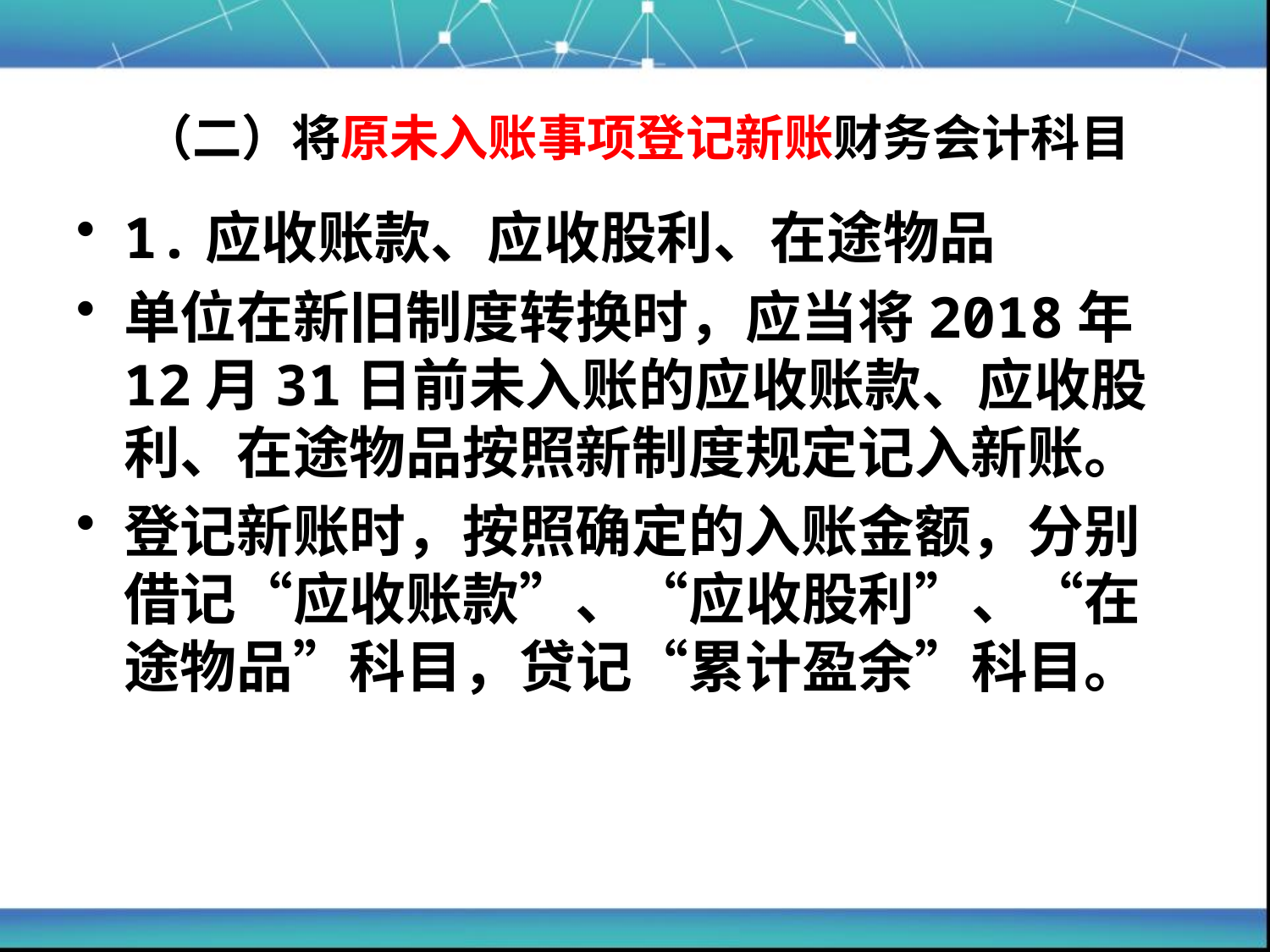

# （二）将原未入账事项登记新账财务会计科目
1.应收账款、应收股利、在途物品
单位在新旧制度转换时，应当将2018年12月31日前未入账的应收账款、应收股利、在途物品按照新制度规定记入新账。
登记新账时，按照确定的入账金额，分别借记“应收账款”、“应收股利”、“在途物品”科目，贷记“累计盈余”科目。